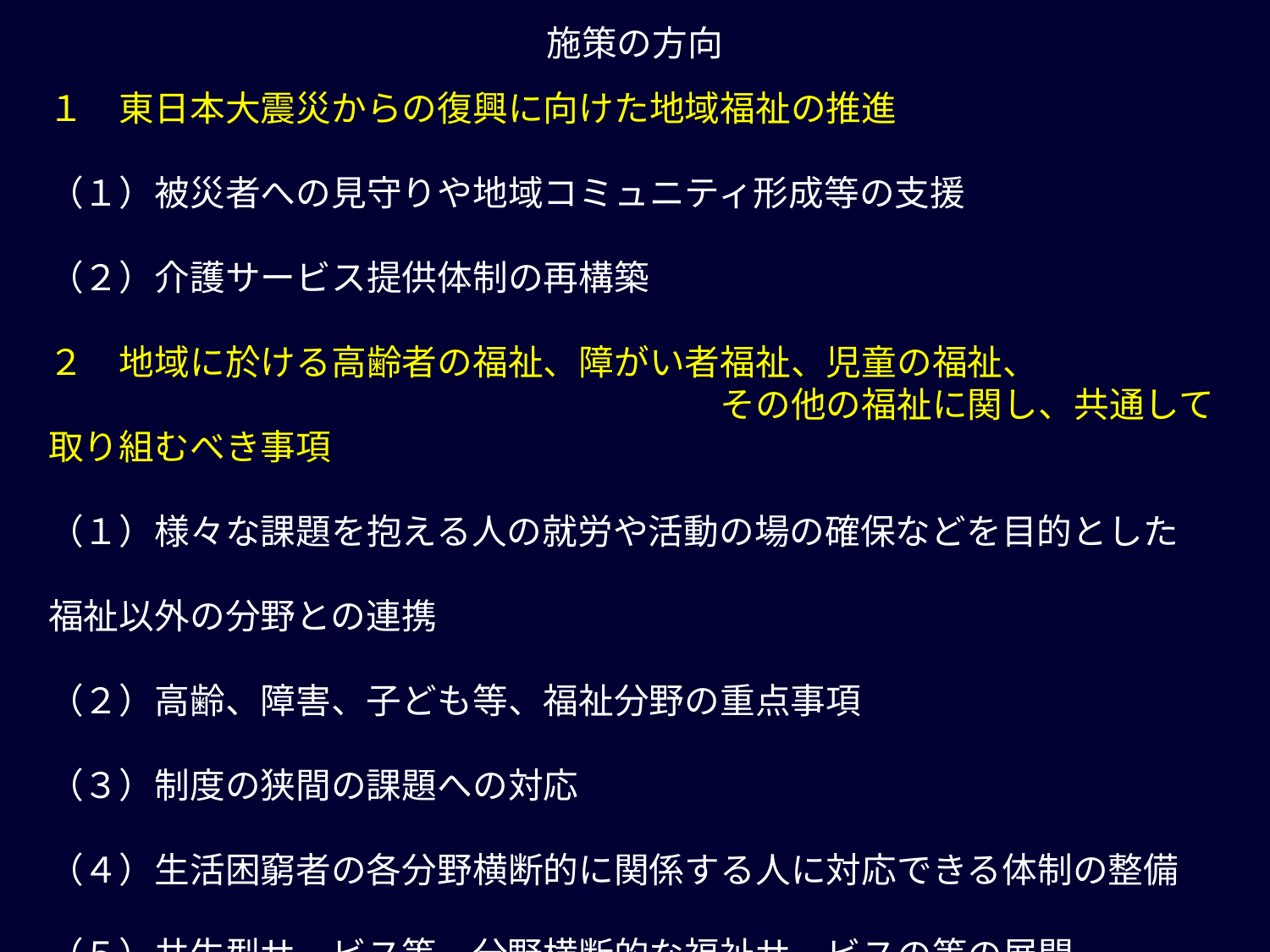

施策の方向
１　東日本大震災からの復興に向けた地域福祉の推進

（１）被災者への見守りや地域コミュニティ形成等の支援

（２）介護サービス提供体制の再構築

２　地域に於ける高齢者の福祉、障がい者福祉、児童の福祉、
　　　　　　　　　　　　　　　　　　　その他の福祉に関し、共通して取り組むべき事項

（１）様々な課題を抱える人の就労や活動の場の確保などを目的とした
　　　　　　　　　　　　　　　　　　　　　　　　　　　　　　　　　福祉以外の分野との連携

（２）高齢、障害、子ども等、福祉分野の重点事項

（３）制度の狭間の課題への対応

（４）生活困窮者の各分野横断的に関係する人に対応できる体制の整備

（５）共生型サービス等、分野横断的な福祉サービスの等の展開